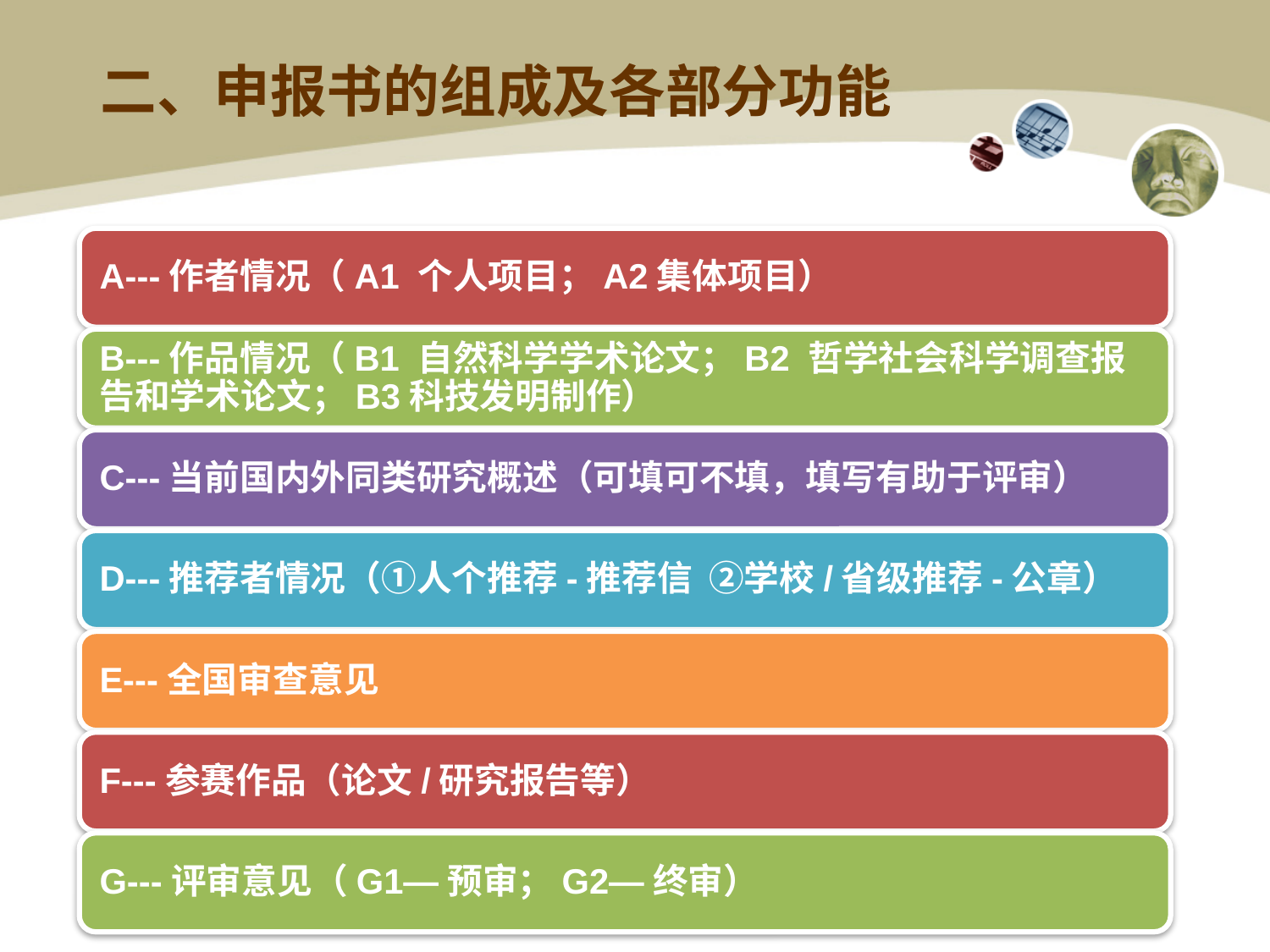

# 二、申报书的组成及各部分功能
A---作者情况（A1 个人项目；A2集体项目）
B---作品情况（B1 自然科学学术论文；B2 哲学社会科学调查报告和学术论文；B3科技发明制作）
C---当前国内外同类研究概述（可填可不填，填写有助于评审）
D---推荐者情况（①人个推荐-推荐信  ②学校/省级推荐-公章）
E---全国审查意见
F---参赛作品（论文/研究报告等）
G---评审意见（G1—预审；G2—终审）